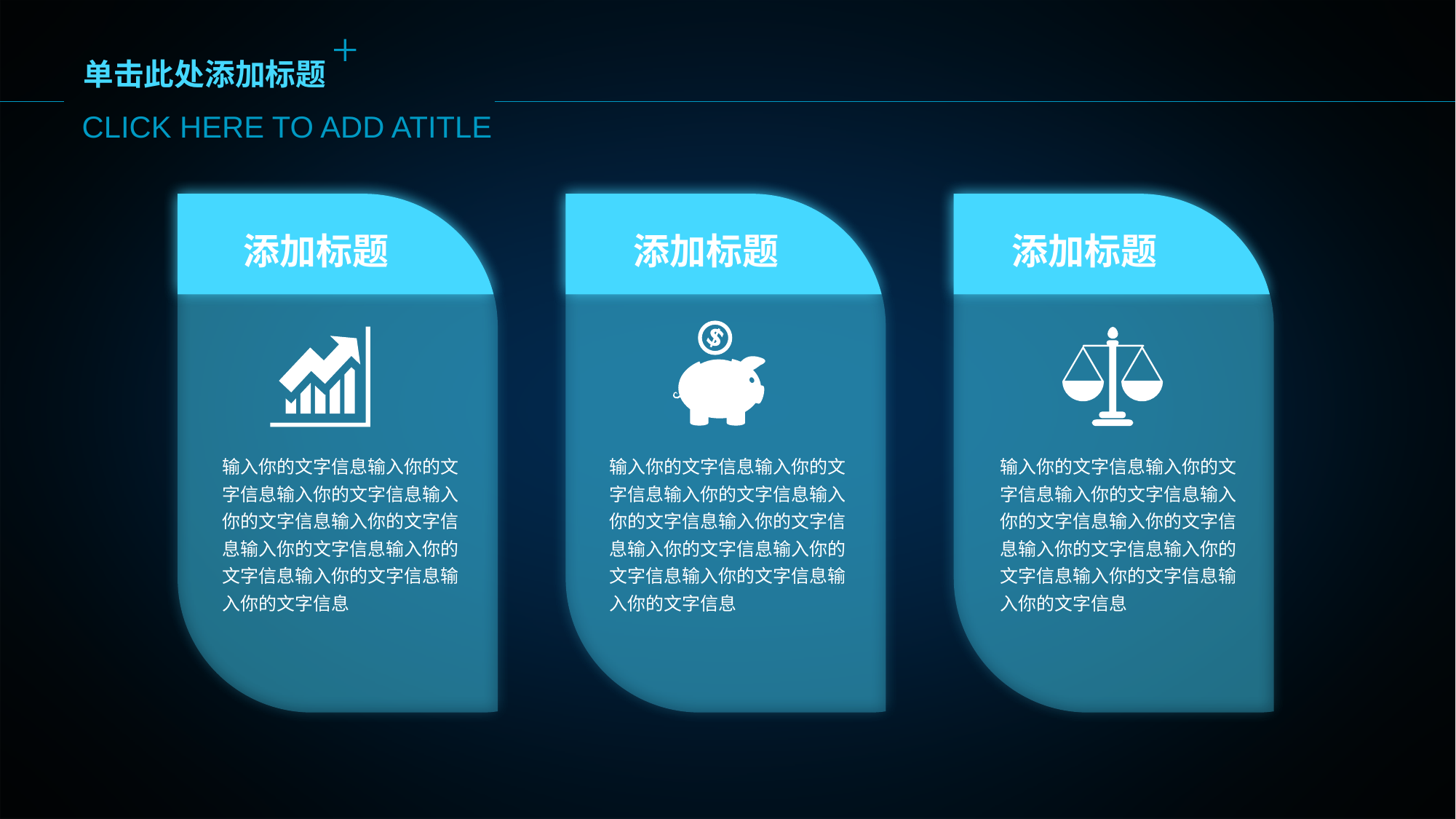

CLICK HERE TO ADD ATITLE
单击此处添加标题

添加标题

添加标题

添加标题

输入你的文字信息输入你的文字信息输入你的文字信息输入你的文字信息输入你的文字信息输入你的文字信息输入你的文字信息输入你的文字信息输入你的文字信息
输入你的文字信息输入你的文字信息输入你的文字信息输入你的文字信息输入你的文字信息输入你的文字信息输入你的文字信息输入你的文字信息输入你的文字信息
输入你的文字信息输入你的文字信息输入你的文字信息输入你的文字信息输入你的文字信息输入你的文字信息输入你的文字信息输入你的文字信息输入你的文字信息